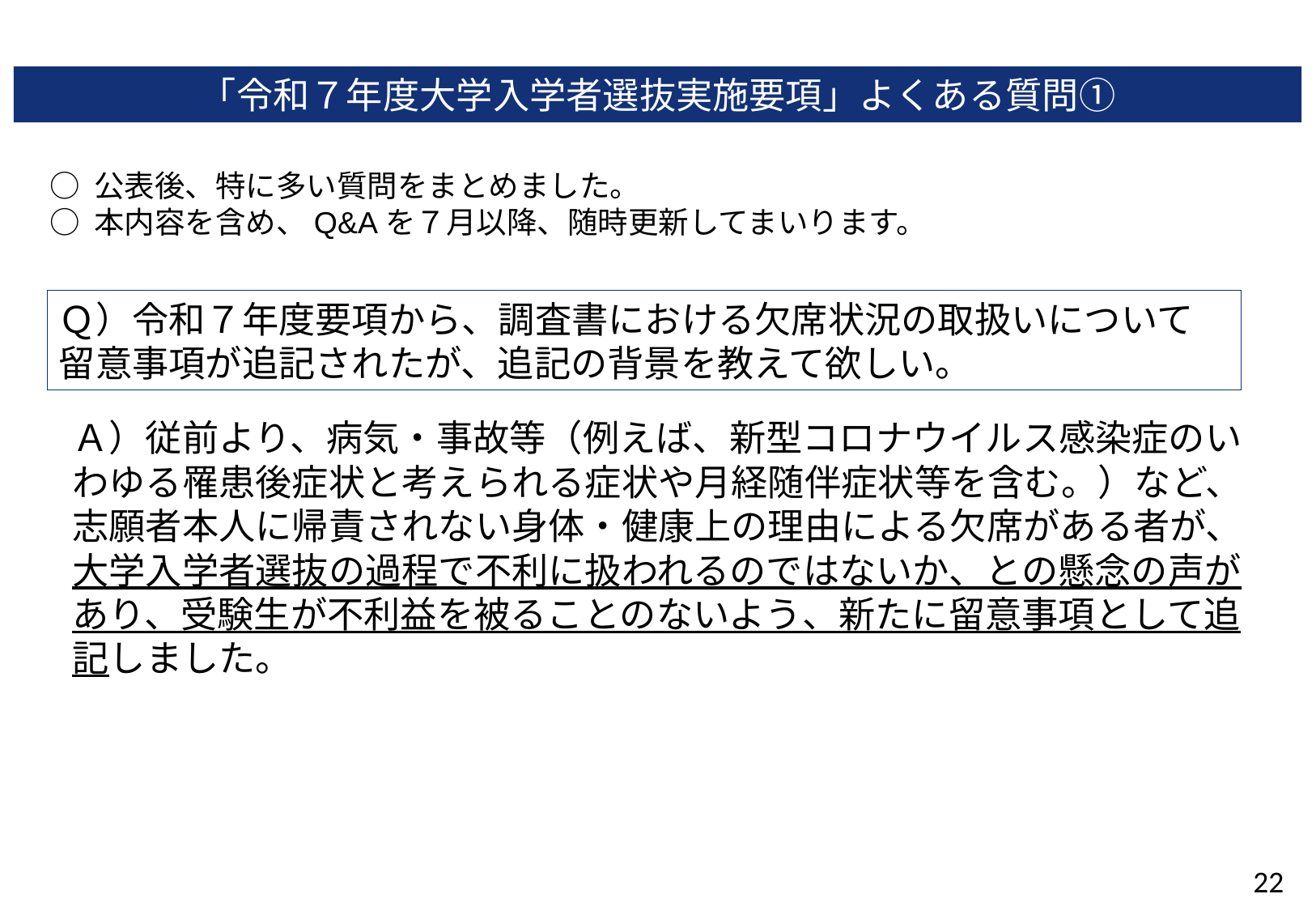

「令和７年度大学入学者選抜実施要項」よくある質問①
○ 公表後、特に多い質問をまとめました。
○ 本内容を含め、Q&Aを７月以降、随時更新してまいります。
Ｑ）令和７年度要項から、調査書における欠席状況の取扱いについて留意事項が追記されたが、追記の背景を教えて欲しい。
Ａ）従前より、病気・事故等（例えば、新型コロナウイルス感染症のいわゆる罹患後症状と考えられる症状や月経随伴症状等を含む。）など、志願者本人に帰責されない身体・健康上の理由による欠席がある者が、大学入学者選抜の過程で不利に扱われるのではないか、との懸念の声があり、受験生が不利益を被ることのないよう、新たに留意事項として追記しました。
22